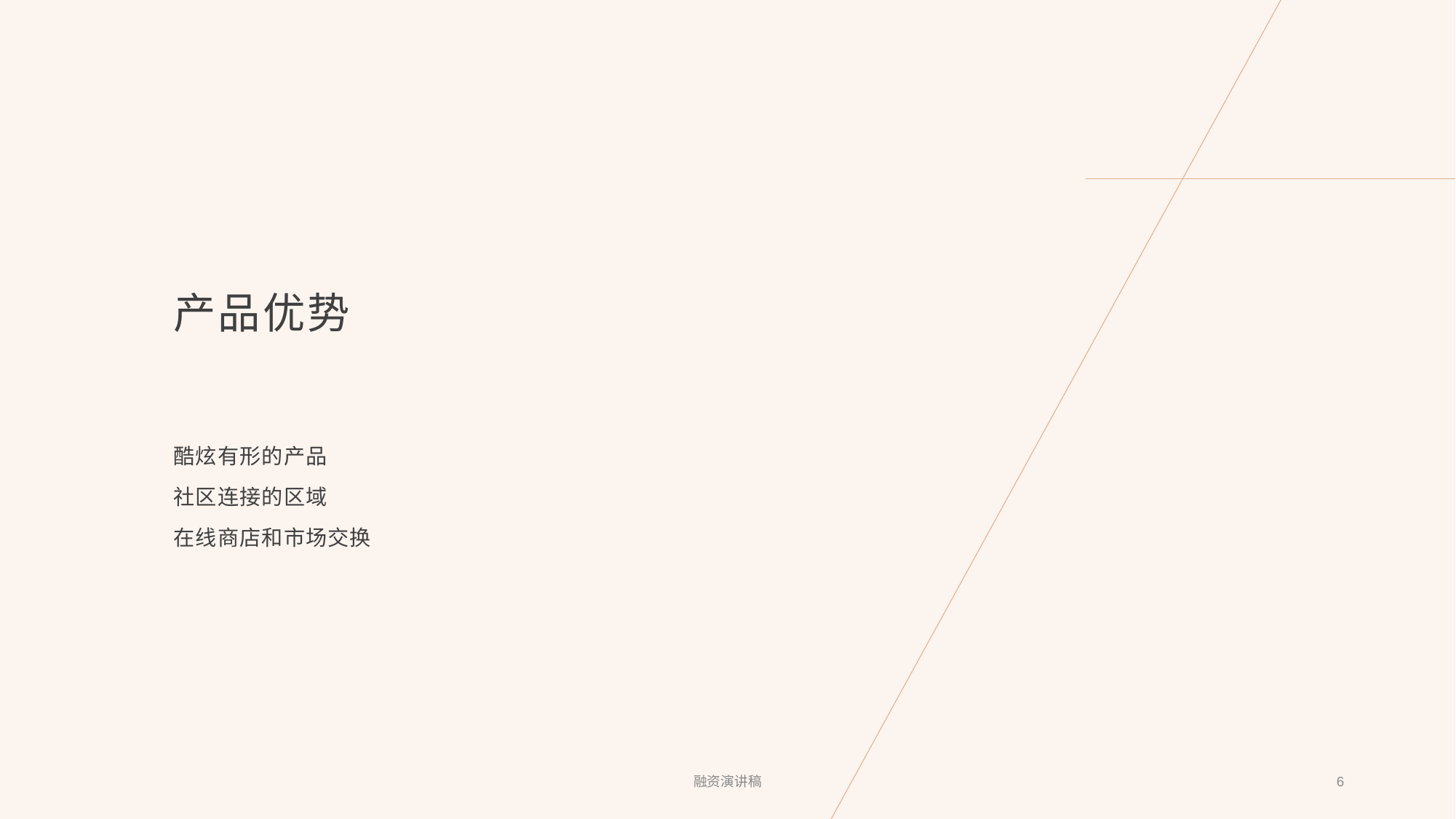

# 产品优势
酷炫有形的产品
社区连接的区域
在线商店和市场交换
融资演讲稿
6